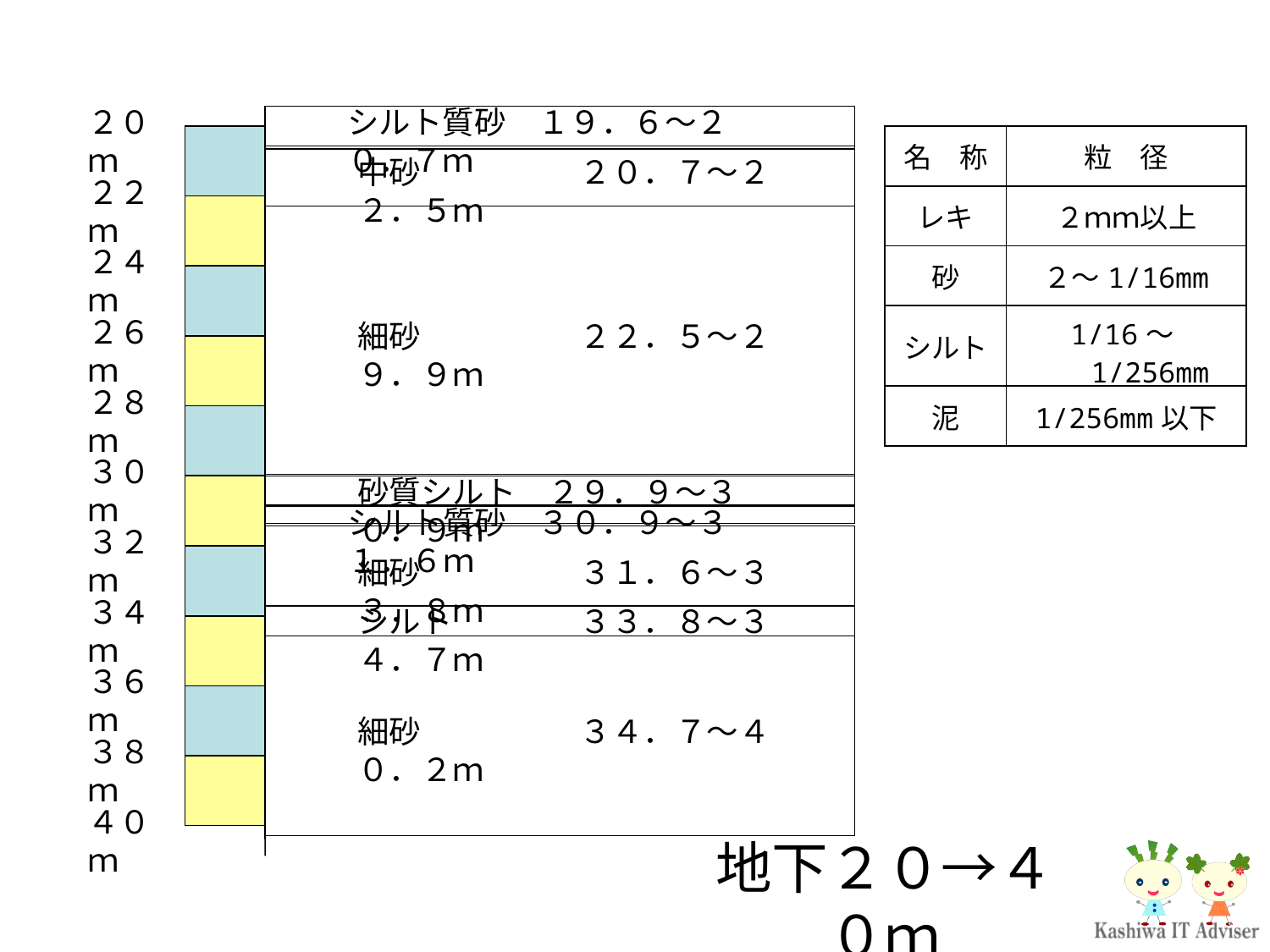

２０ｍ

２２ｍ
シルト質砂　１９．６～２０．７ｍ

| 名　称 | 粒　径 |
| --- | --- |
| レキ | ２ｍｍ以上 |
| 砂 | ２～1/16mm |
| シルト | 1/16～1/256mm |
| 泥 | 1/256mm以下 |

中砂　　　　　２０．７～２２．５ｍ

２４ｍ

細砂　　　　　２２．５～２９．９ｍ

２６ｍ

２８ｍ

３０ｍ
砂質シルト　２９．９～３０．９ｍ

３２ｍ
シルト質砂　３０．９～３１．６ｍ

細砂　　　　　３１．６～３３．８ｍ

３４ｍ
シルト　　　　３３．８～３４．７ｍ

３６ｍ

細砂　　　　　３４．７～４０．２ｍ

３８ｍ

４０ｍ

# 地下２０→４０ｍ